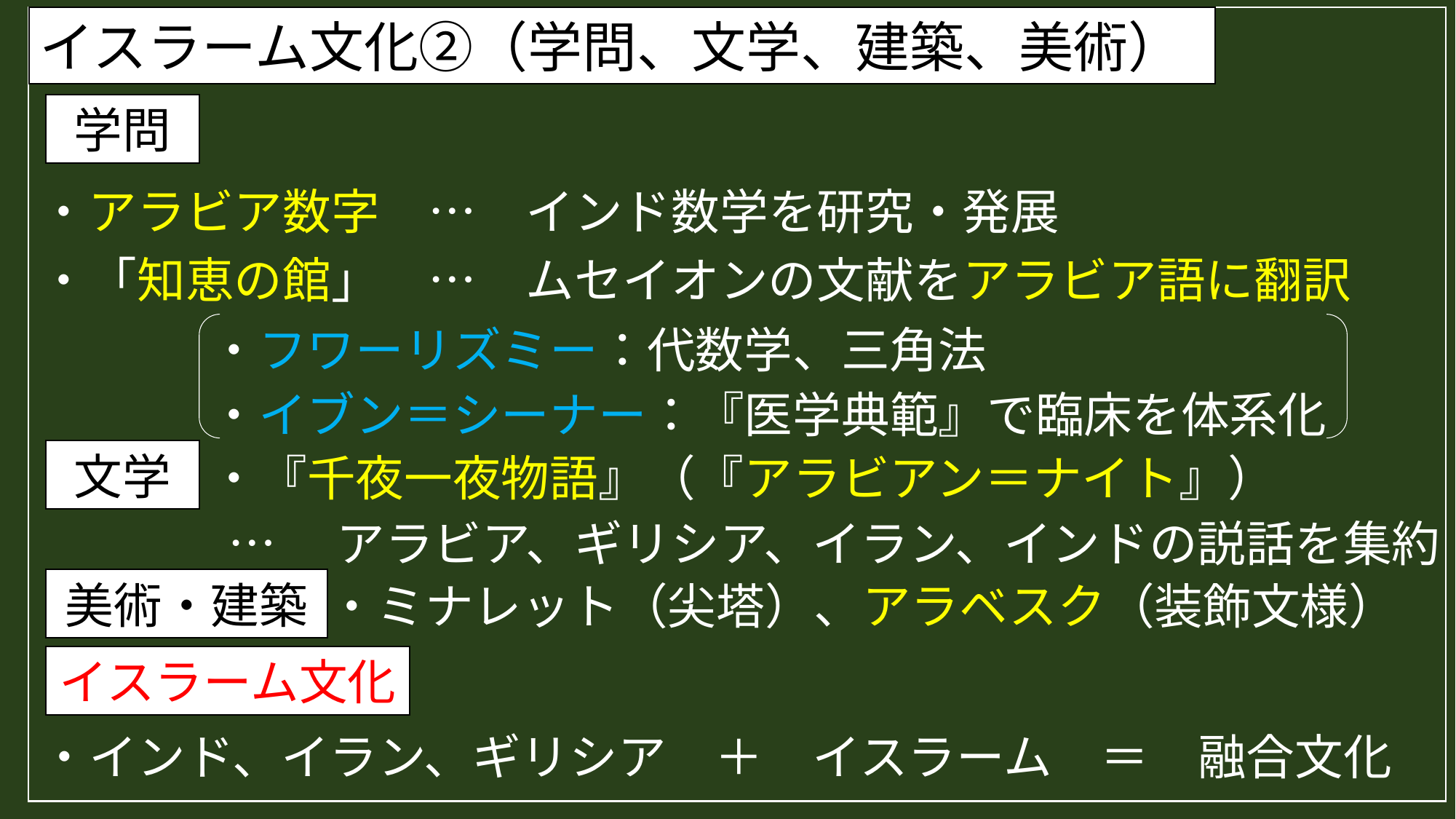

イスラーム文化②（学問、文学、建築、美術）
学問
・アラビア数字　…　インド数学を研究・発展
・「知恵の館」　…　ムセイオンの文献をアラビア語に翻訳
・フワーリズミー：代数学、三角法

・イブン＝シーナー：『医学典範』で臨床を体系化
文学
・『千夜一夜物語』（『アラビアン＝ナイト』）
…　アラビア、ギリシア、イラン、インドの説話を集約
美術・建築
・ミナレット（尖塔）、アラベスク（装飾文様）
イスラーム文化
・インド、イラン、ギリシア　＋　イスラーム　＝　融合文化